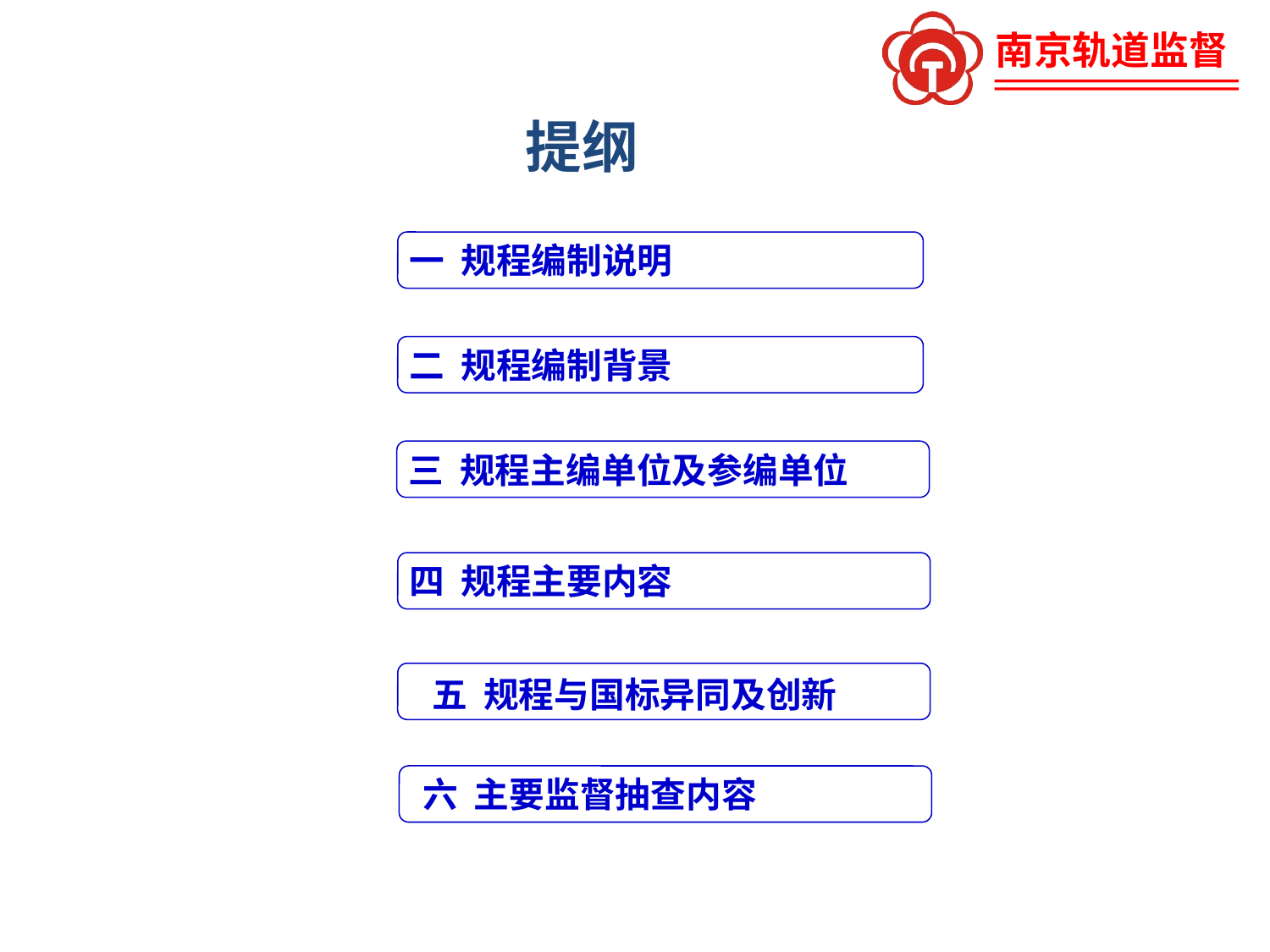

提纲

一  规程编制说明
二  规程编制背景
三  规程主编单位及参编单位
四  规程主要内容

五  规程与国标异同及创新

六  主要监督抽查内容